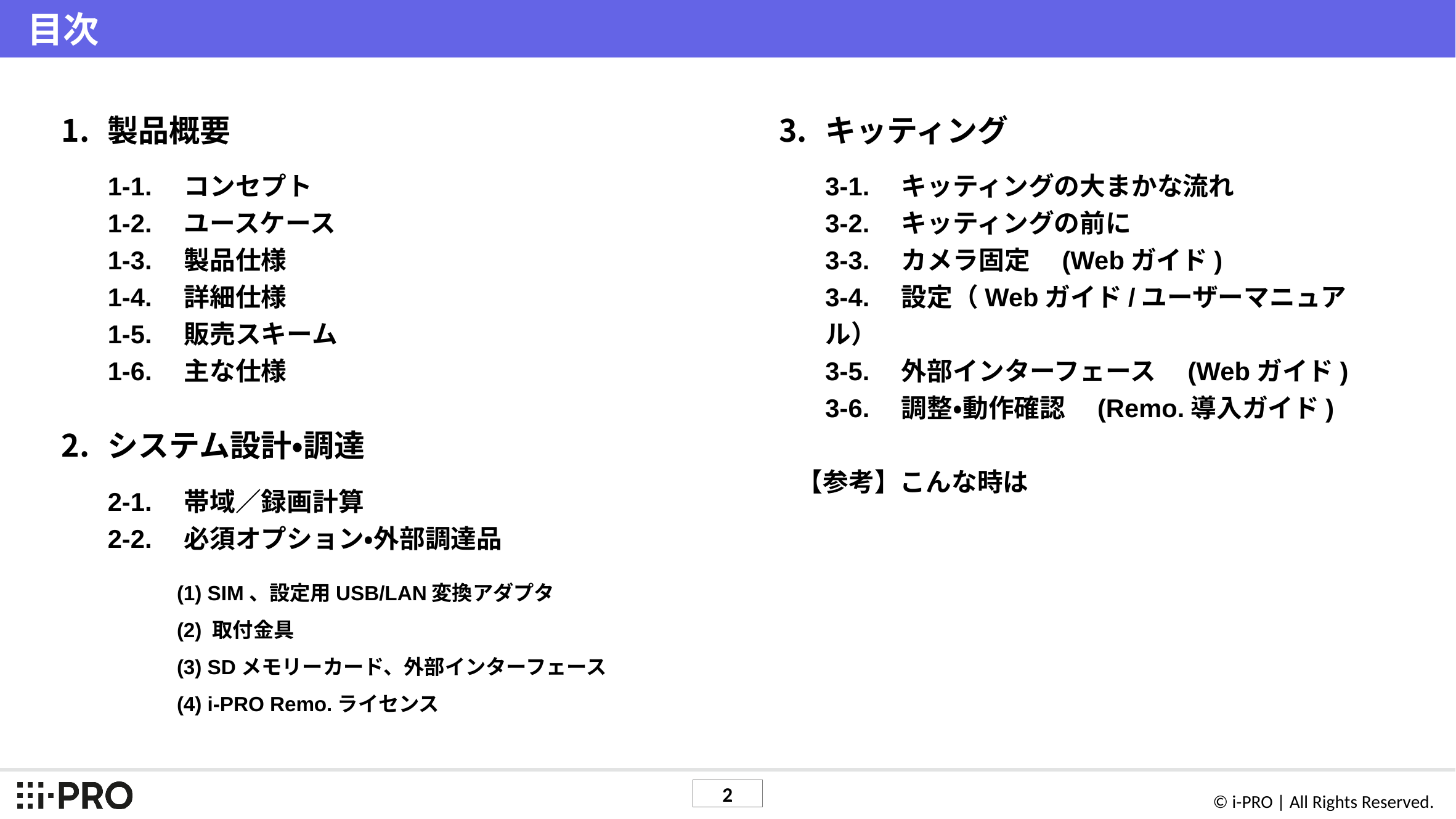

# 目次
製品概要
1-1.　コンセプト
1-2.　ユースケース
1-3.　製品仕様
1-4.　詳細仕様
1-5.　販売スキーム
1-6.　主な仕様

システム設計・調達
2-1.　帯域／録画計算
2-2.　必須オプション・外部調達品
 (1) SIM、設定用USB/LAN変換アダプタ
 (2) 取付金具
 (3) SDメモリーカード、外部インターフェース
 (4) i-PRO Remo.ライセンス

キッティング
3-1.　キッティングの大まかな流れ
3-2.　キッティングの前に
3-3.　カメラ固定　(Webガイド)　
3-4.　設定（Webガイド/ユーザーマニュアル）
3-5.　外部インターフェース　(Webガイド)
3-6.　調整・動作確認　(Remo.導入ガイド)

【参考】こんな時は